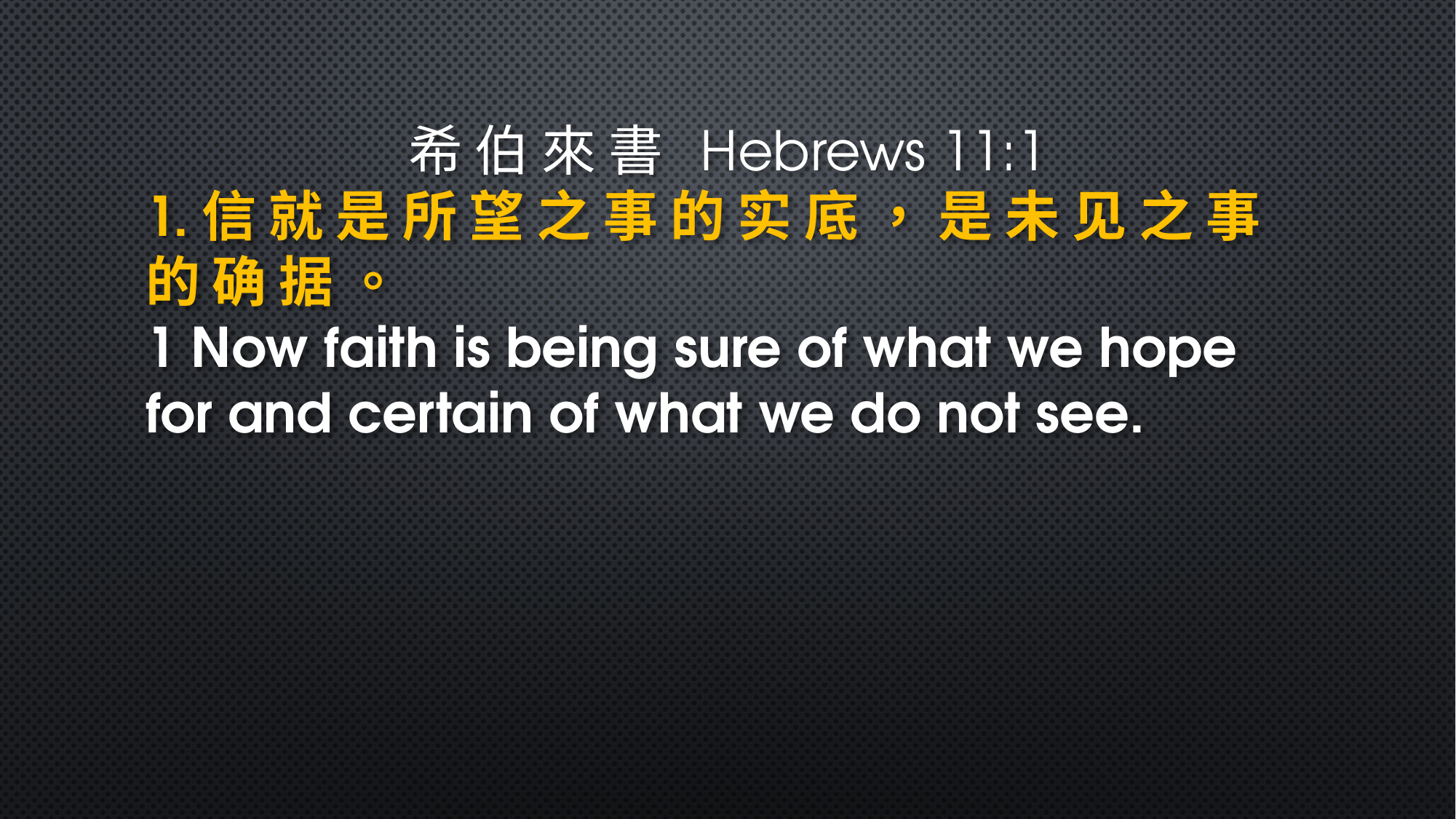

希 伯 來 書  Hebrews 11:1
1.信 就 是 所 望 之 事 的 实 底 ， 是 未 见 之 事 的 确 据 。
1 Now faith is being sure of what we hope for and certain of what we do not see.